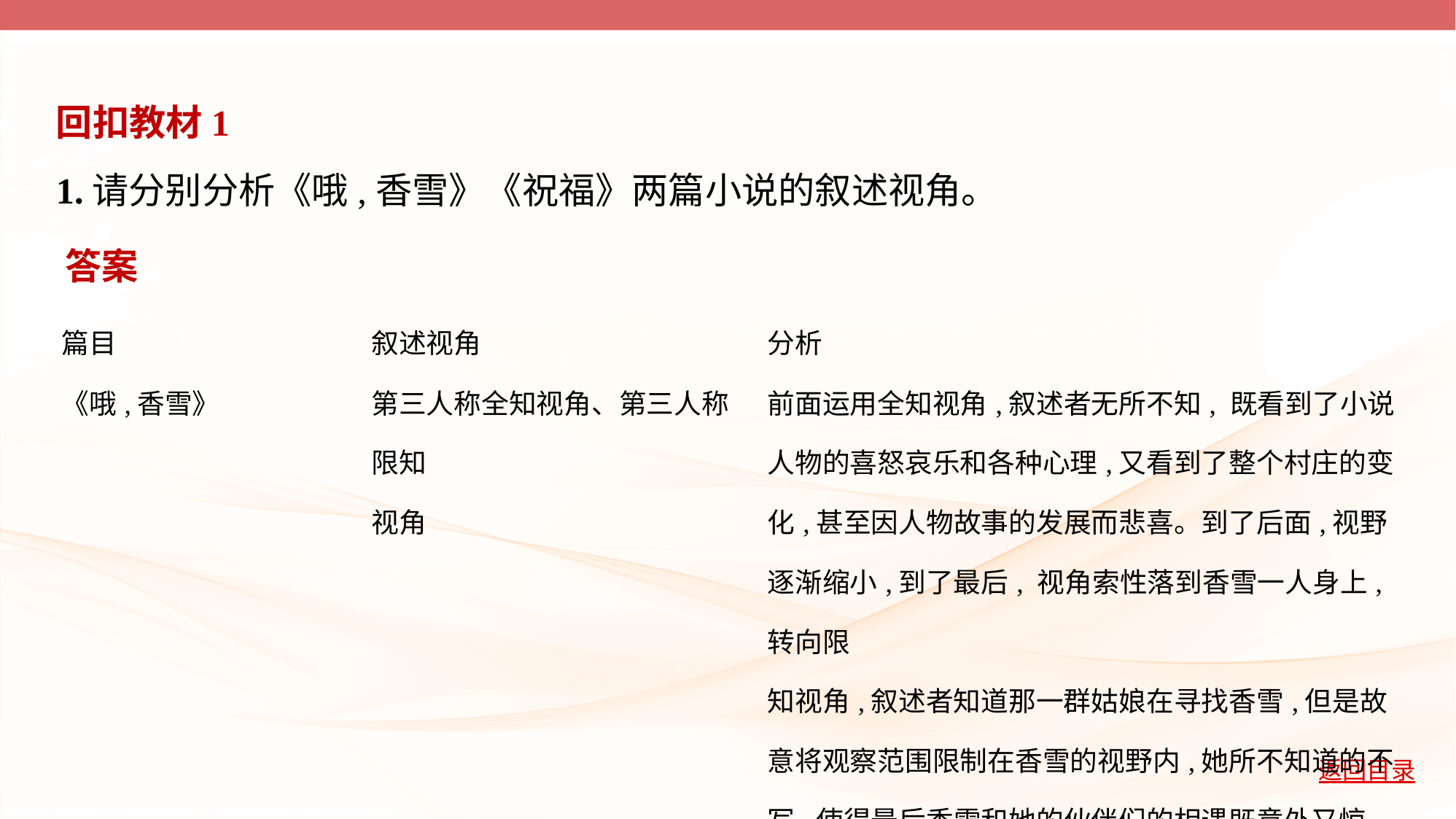

回扣教材1
1.请分别分析《哦,香雪》《祝福》两篇小说的叙述视角。
答案
| 篇目 | 叙述视角 | 分析 |
| --- | --- | --- |
| 《哦,香雪》 | 第三人称全知视角、第三人称限知 视角 | 前面运用全知视角,叙述者无所不知, 既看到了小说人物的喜怒哀乐和各种心理,又看到了整个村庄的变化,甚至因人物故事的发展而悲喜。到了后面,视野逐渐缩小,到了最后, 视角索性落到香雪一人身上,转向限 知视角,叙述者知道那一群姑娘在寻找香雪,但是故意将观察范围限制在香雪的视野内,她所不知道的不写,使得最后香雪和她的伙伴们的相遇既意外又惊喜。 |